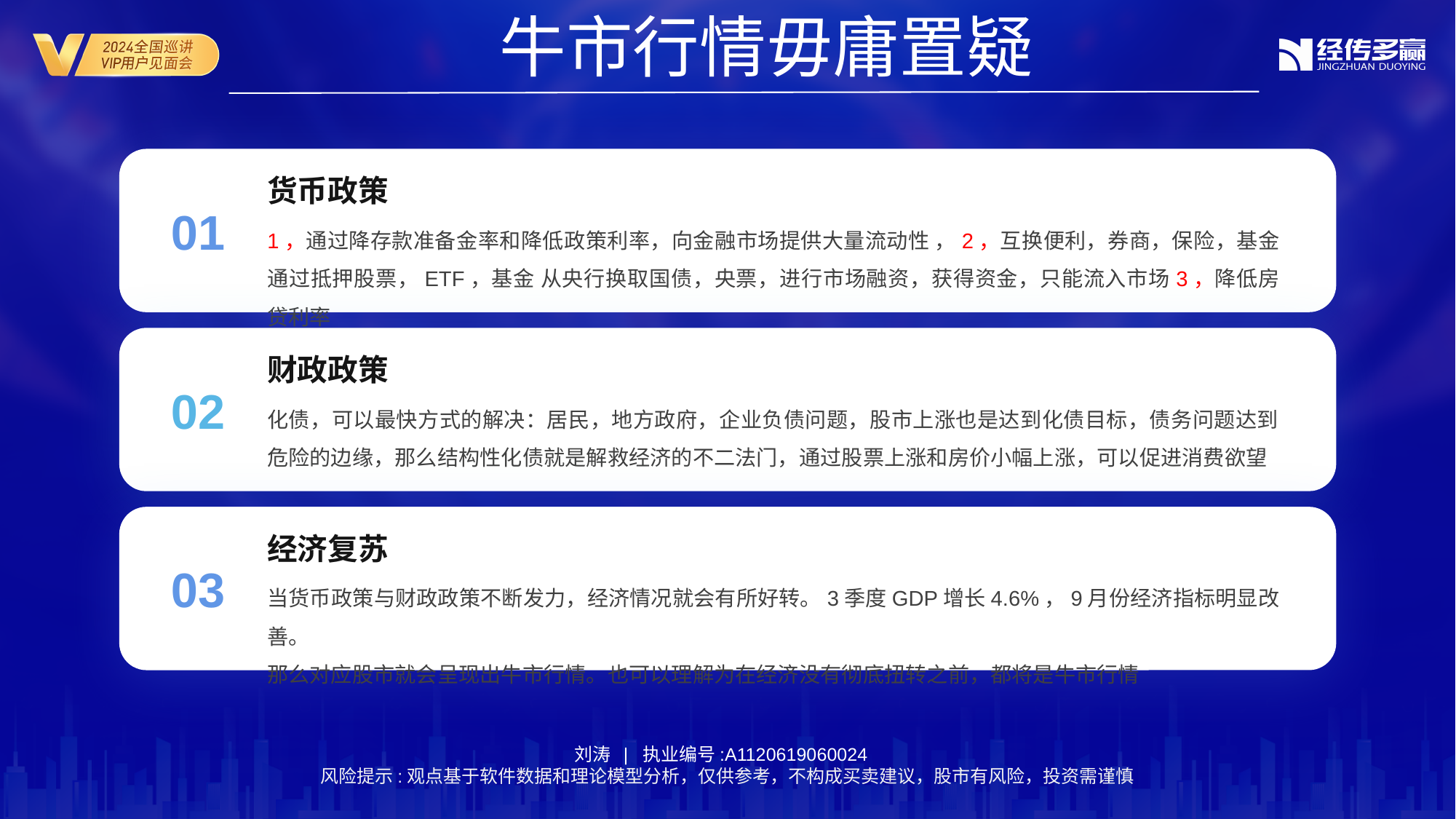

牛市行情毋庸置疑

货币政策
01
1，通过降存款准备金率和降低政策利率，向金融市场提供大量流动性 ，2，互换便利，券商，保险，基金通过抵押股票，ETF，基金 从央行换取国债，央票，进行市场融资，获得资金，只能流入市场3，降低房贷利率

财政政策
02
化债，可以最快方式的解决：居民，地方政府，企业负债问题，股市上涨也是达到化债目标，债务问题达到危险的边缘，那么结构性化债就是解救经济的不二法门，通过股票上涨和房价小幅上涨，可以促进消费欲望

经济复苏
03
当货币政策与财政政策不断发力，经济情况就会有所好转。3季度GDP增长4.6%，9月份经济指标明显改善。
那么对应股市就会呈现出牛市行情。也可以理解为在经济没有彻底扭转之前，都将是牛市行情
刘涛  |  执业编号:A1120619060024
  风险提示:观点基于软件数据和理论模型分析，仅供参考，不构成买卖建议，股市有风险，投资需谨慎